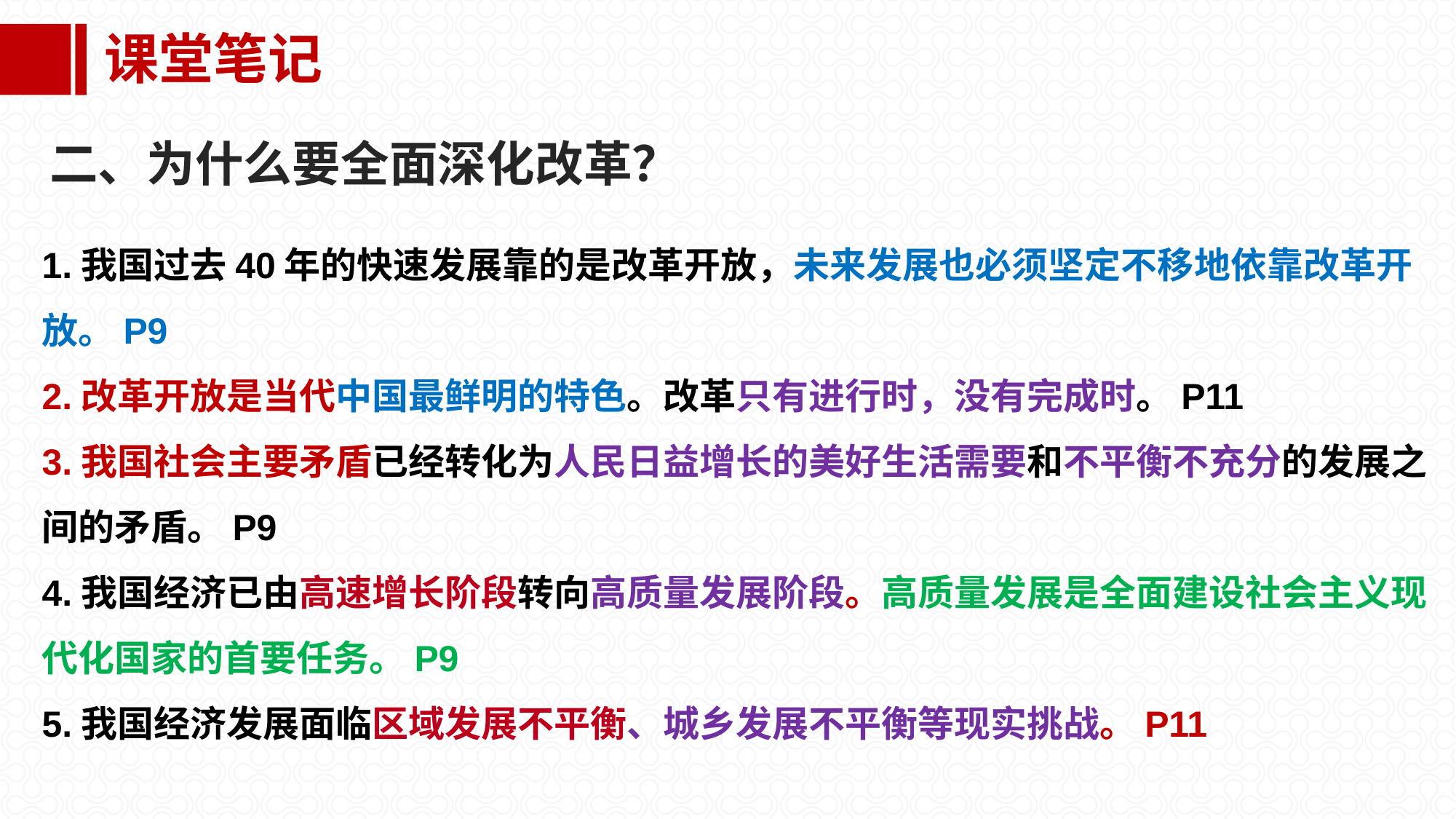

课堂笔记
二、为什么要全面深化改革？
1.我国过去40年的快速发展靠的是改革开放，未来发展也必须坚定不移地依靠改革开放。P9
2.改革开放是当代中国最鲜明的特色。改革只有进行时，没有完成时。P11
3.我国社会主要矛盾已经转化为人民日益增长的美好生活需要和不平衡不充分的发展之间的矛盾。P9
4.我国经济已由高速增长阶段转向高质量发展阶段。高质量发展是全面建设社会主义现代化国家的首要任务。P9
5.我国经济发展面临区域发展不平衡、城乡发展不平衡等现实挑战。P11